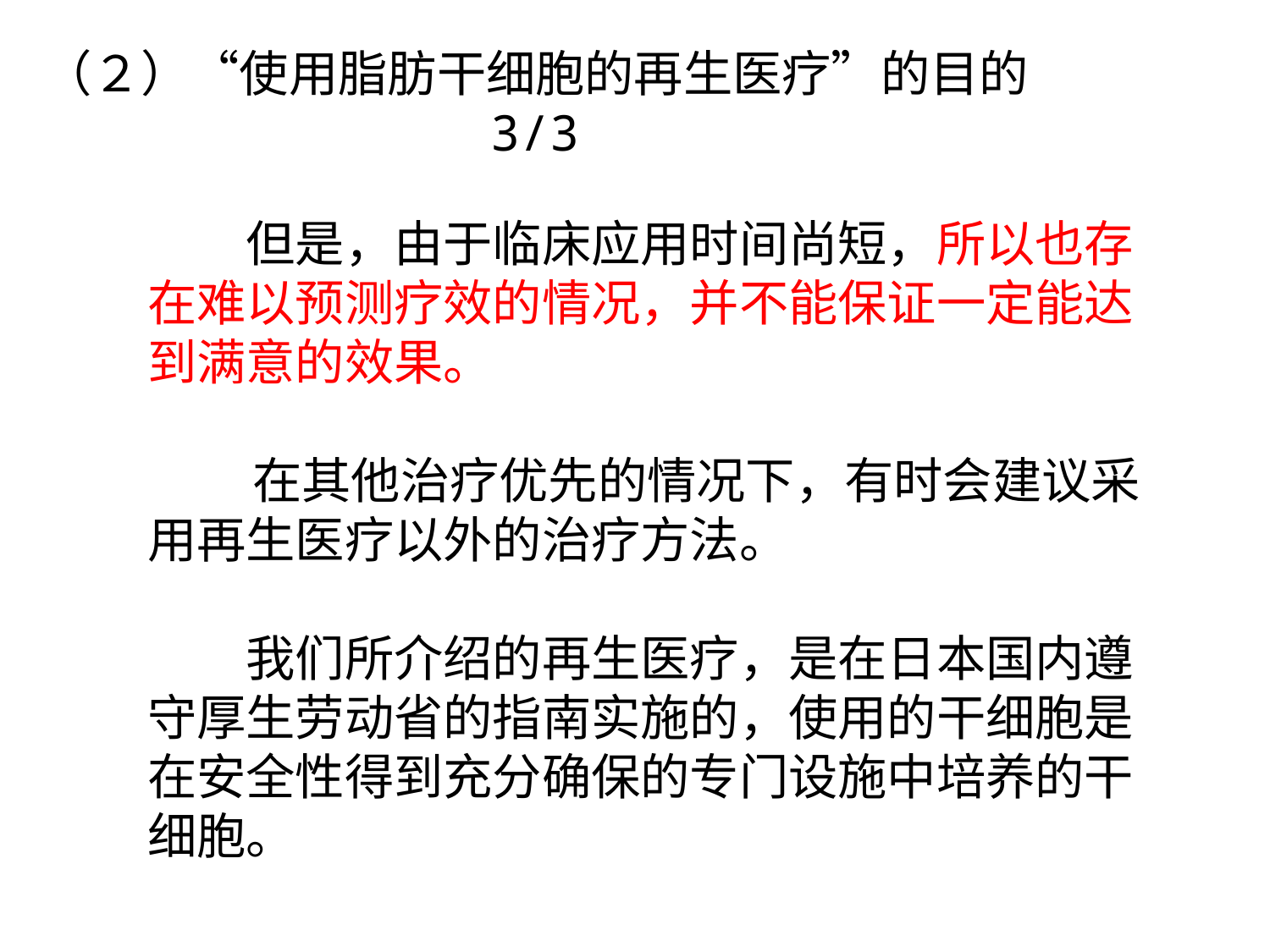

（２）“使用脂肪干细胞的再生医疗”的目的
3/3

　　但是，由于临床应用时间尚短，所以也存在难以预测疗效的情况，并不能保证一定能达到满意的效果。

    　在其他治疗优先的情况下，有时会建议采用再生医疗以外的治疗方法。

　　我们所介绍的再生医疗，是在日本国内遵守厚生劳动省的指南实施的，使用的干细胞是在安全性得到充分确保的专门设施中培养的干细胞。